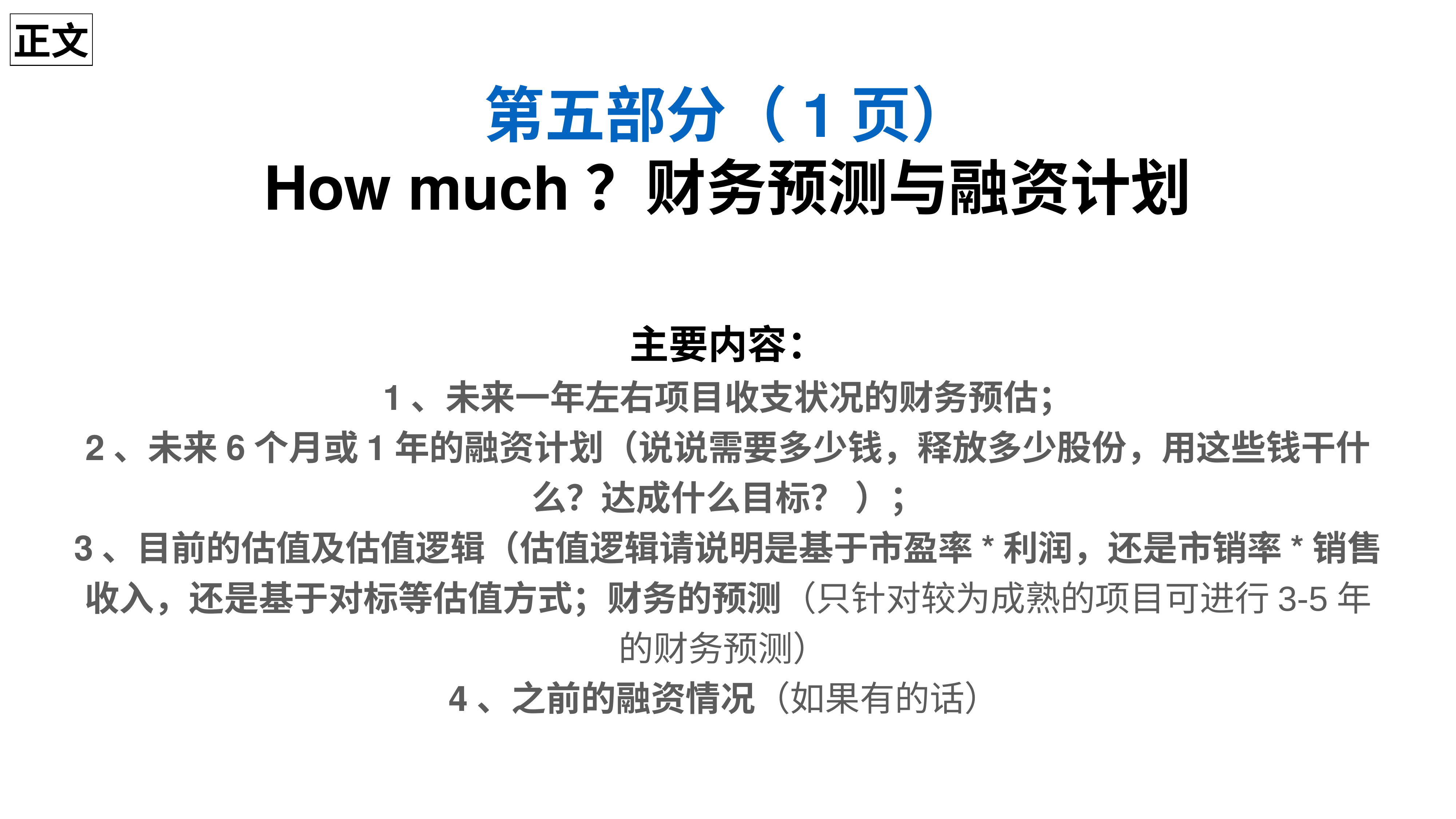

正文
第五部分（1页）
How much？财务预测与融资计划
主要内容：
1、未来一年左右项目收支状况的财务预估；
2、未来6个月或1年的融资计划（说说需要多少钱，释放多少股份，用这些钱干什么？达成什么目标？ ）；
3、目前的估值及估值逻辑（估值逻辑请说明是基于市盈率*利润，还是市销率*销售收入，还是基于对标等估值方式；财务的预测（只针对较为成熟的项目可进行3-5年的财务预测）
4、之前的融资情况（如果有的话）